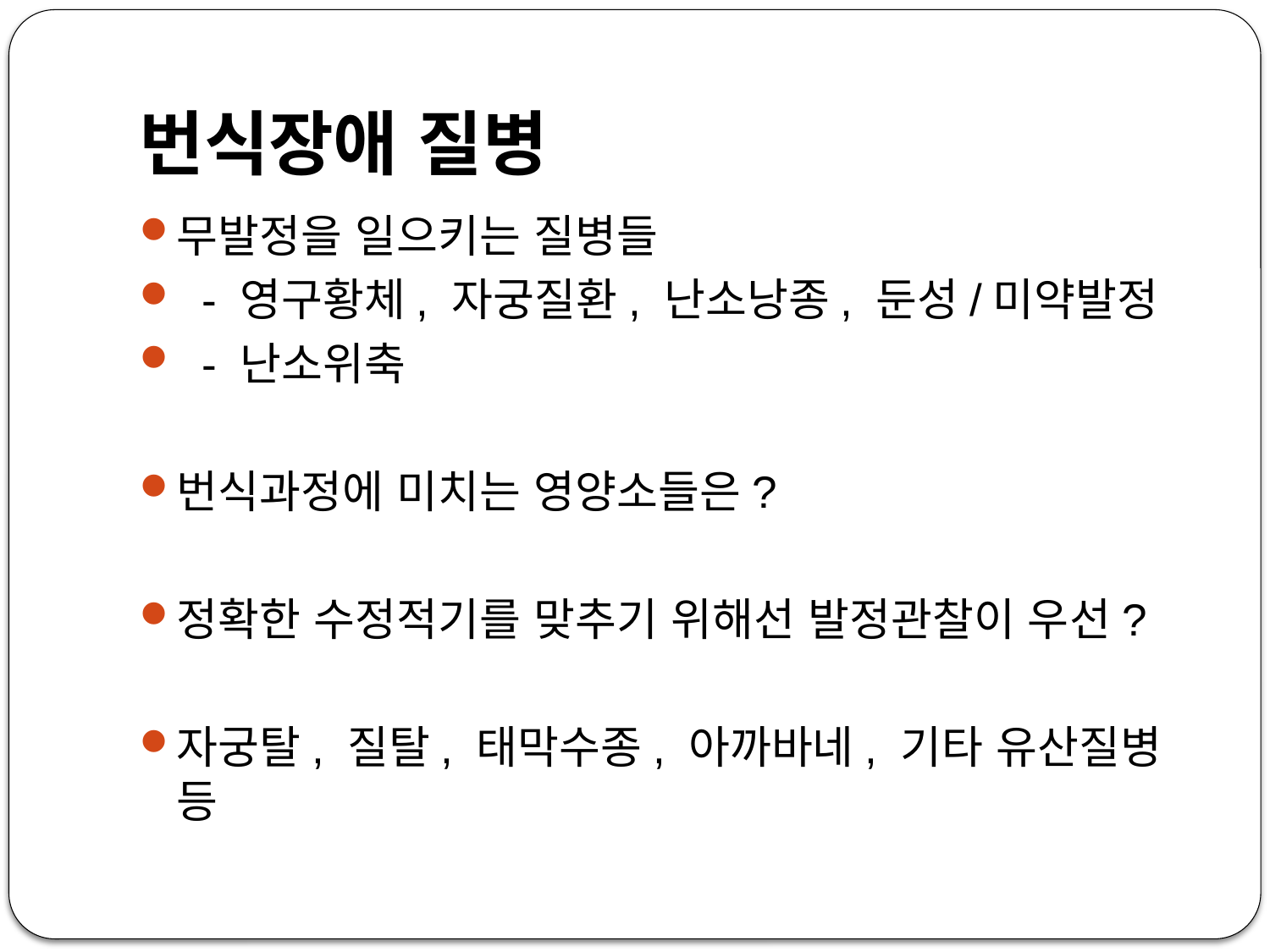

# 번식장애 질병
무발정을 일으키는 질병들
  - 영구황체, 자궁질환, 난소낭종, 둔성/미약발정
  - 난소위축

번식과정에 미치는 영양소들은?

정확한 수정적기를 맞추기 위해선 발정관찰이 우선?

자궁탈, 질탈, 태막수종, 아까바네, 기타 유산질병 등